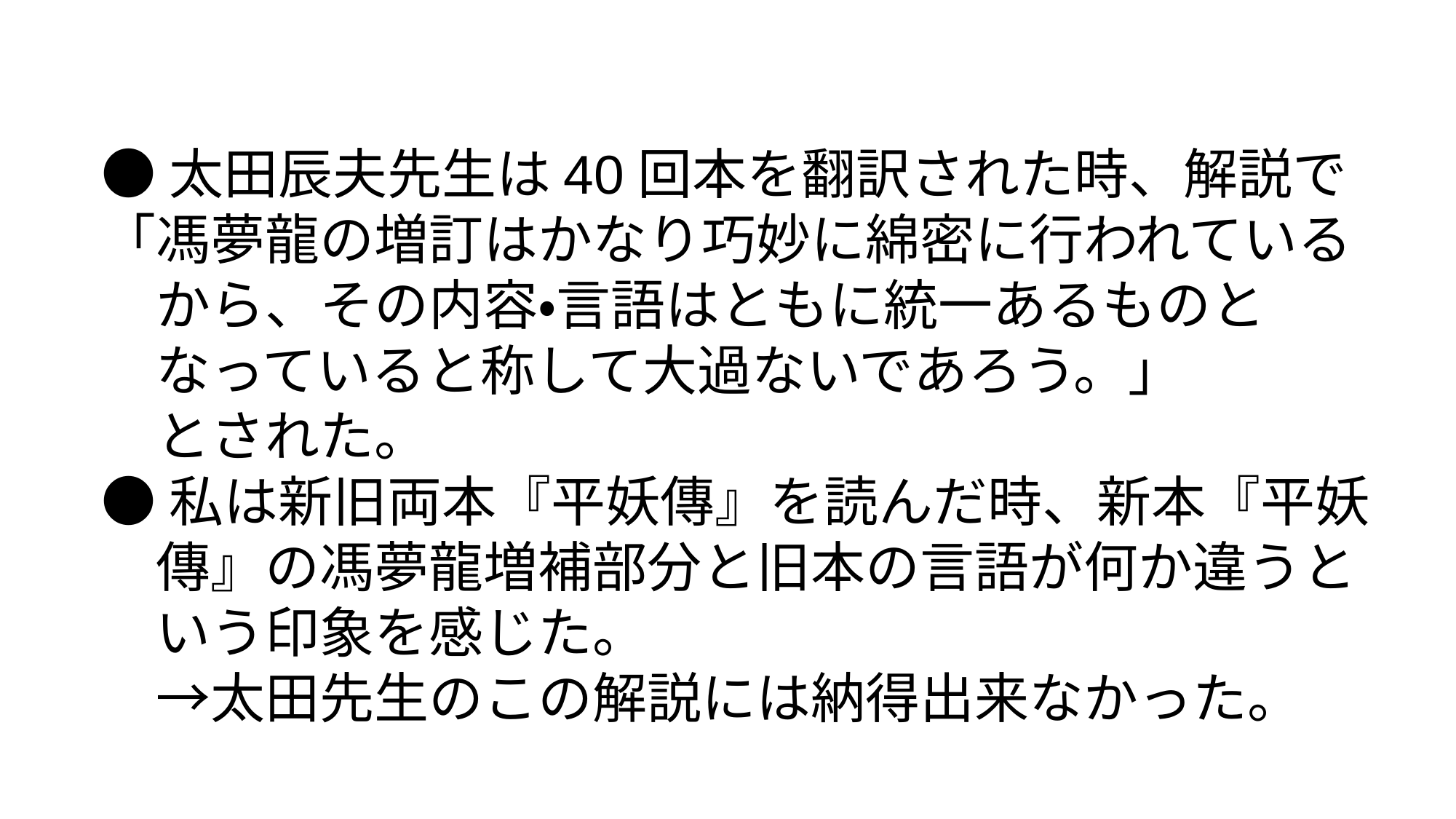

●太田辰夫先生は40回本を翻訳された時、解説で
「馮夢龍の増訂はかなり巧妙に綿密に行われている
　から、その内容・言語はともに統一あるものと
　なっていると称して大過ないであろう。」
　とされた。
●私は新旧両本『平妖傳』を読んだ時、新本『平妖
　傳』の馮夢龍増補部分と旧本の言語が何か違うと
　いう印象を感じた。
　→太田先生のこの解説には納得出来なかった。